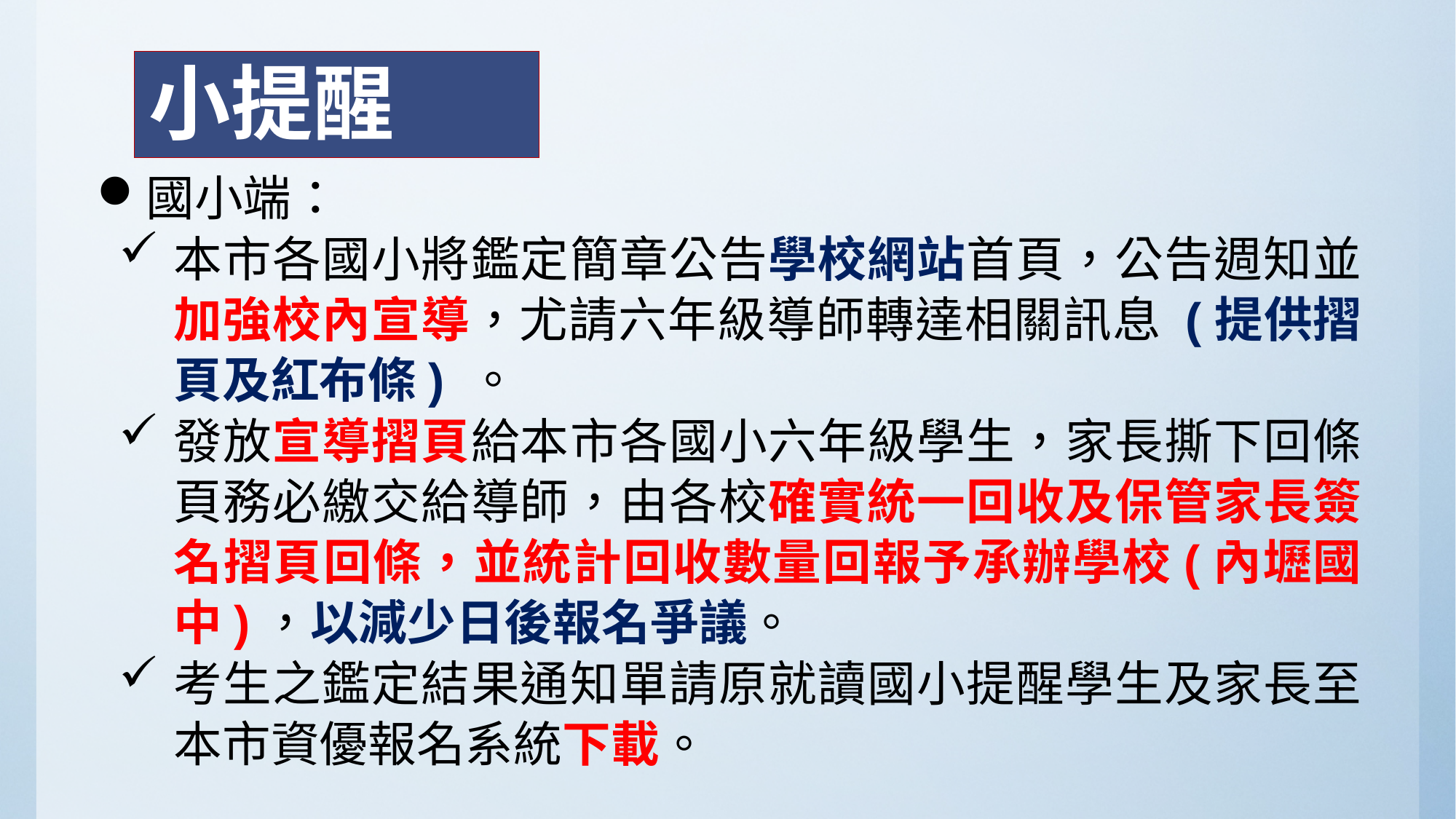

小提醒
國小端：
本市各國小將鑑定簡章公告學校網站首頁，公告週知並加強校內宣導，尤請六年級導師轉達相關訊息 (提供摺頁及紅布條) 。
發放宣導摺頁給本市各國小六年級學生，家長撕下回條頁務必繳交給導師，由各校確實統一回收及保管家長簽名摺頁回條，並統計回收數量回報予承辦學校(內壢國中)，以減少日後報名爭議。
考生之鑑定結果通知單請原就讀國小提醒學生及家長至本市資優報名系統下載。